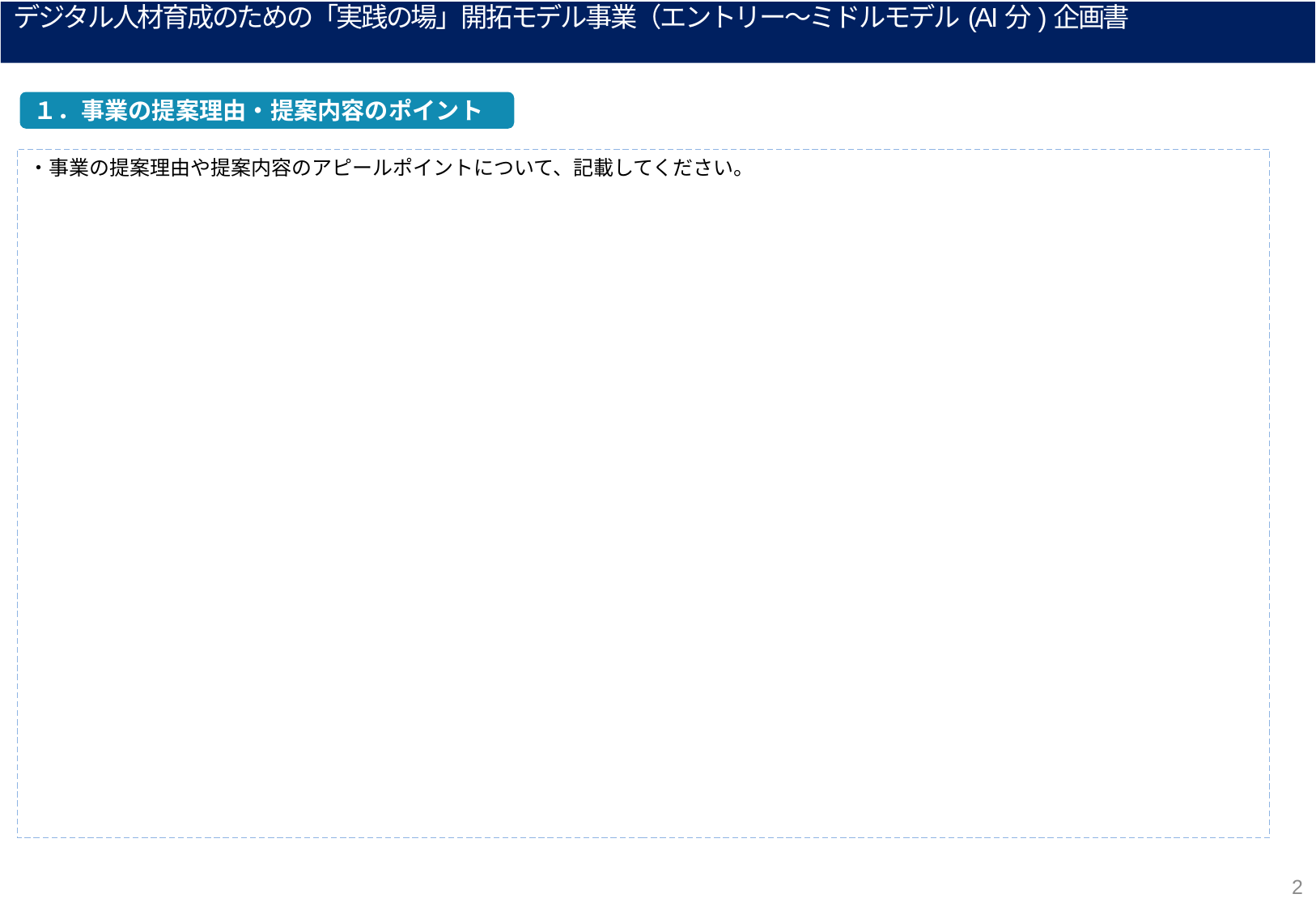

デジタル人材育成のための「実践の場」開拓モデル事業（エントリー～ミドルモデル(AI分)企画書
１．事業の提案理由・提案内容のポイント
・事業の提案理由や提案内容のアピールポイントについて、記載してください。

2